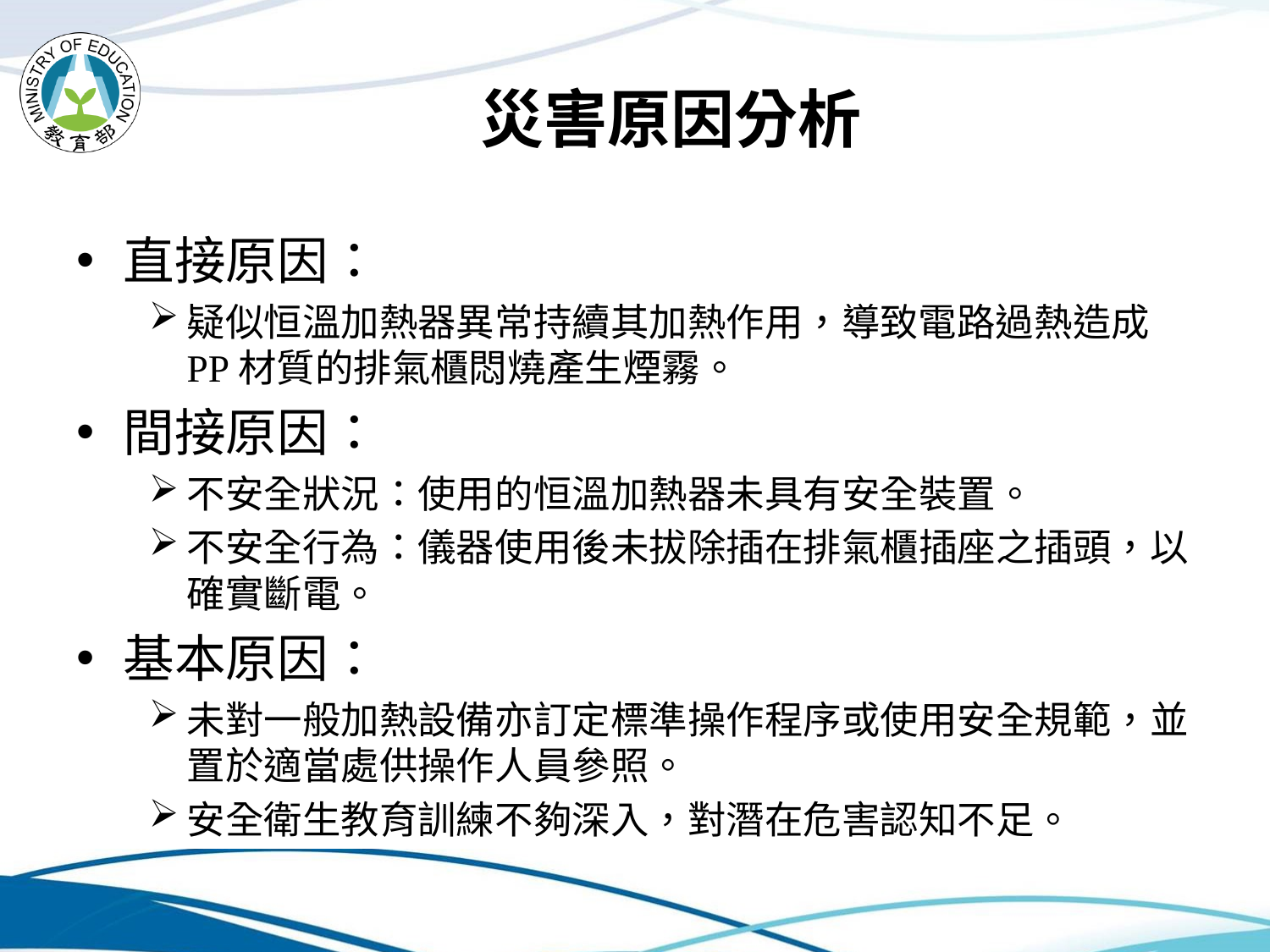

# 災害原因分析
直接原因：
疑似恒溫加熱器異常持續其加熱作用，導致電路過熱造成PP材質的排氣櫃悶燒產生煙霧。
間接原因：
不安全狀況：使用的恒溫加熱器未具有安全裝置。
不安全行為：儀器使用後未拔除插在排氣櫃插座之插頭，以確實斷電。
基本原因：
未對一般加熱設備亦訂定標準操作程序或使用安全規範，並置於適當處供操作人員參照。
安全衛生教育訓練不夠深入，對潛在危害認知不足。